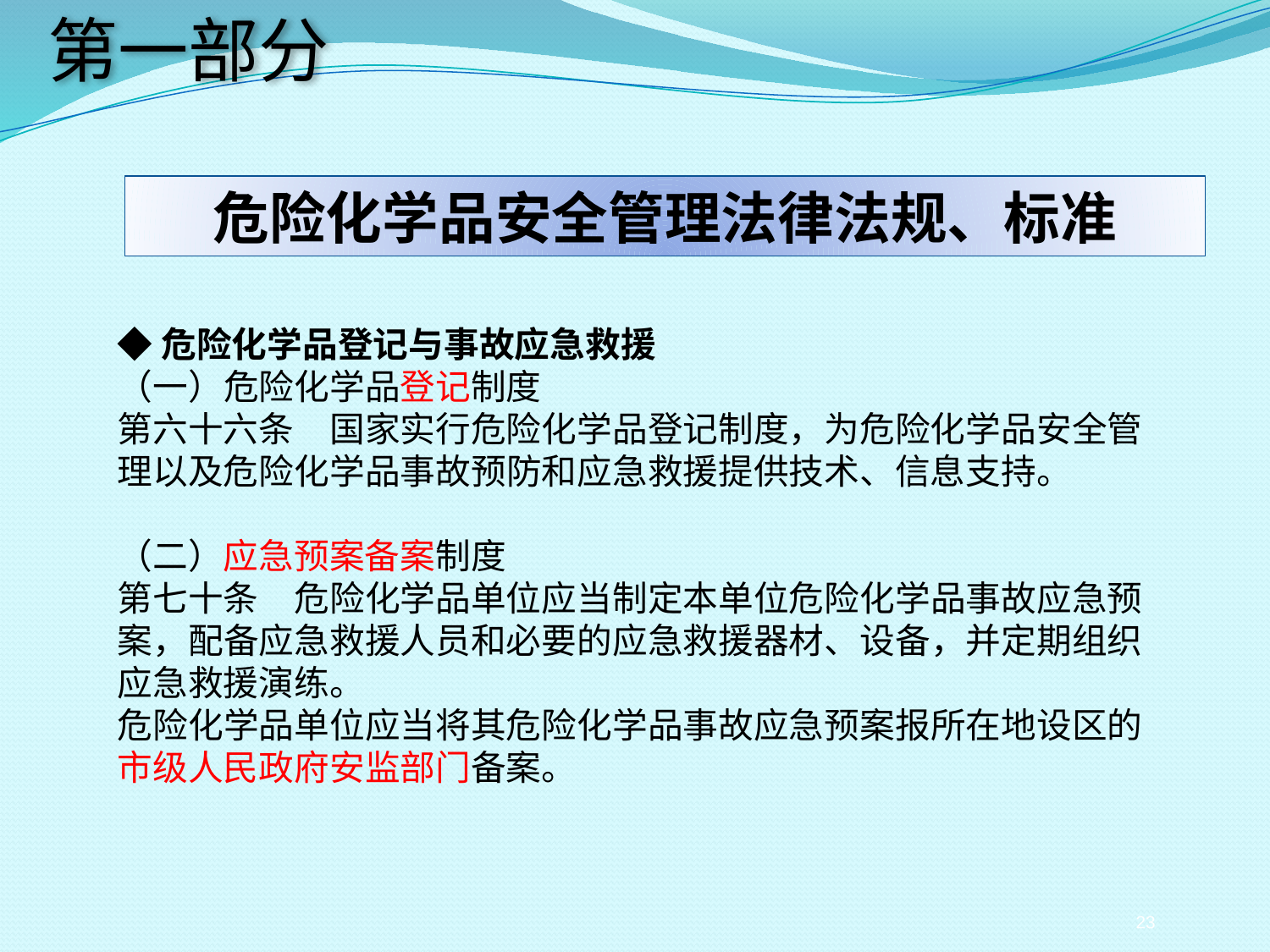

第一部分
危险化学品安全管理法律法规、标准
◆危险化学品登记与事故应急救援
（一）危险化学品登记制度
第六十六条　国家实行危险化学品登记制度，为危险化学品安全管理以及危险化学品事故预防和应急救援提供技术、信息支持。

（二）应急预案备案制度
第七十条　危险化学品单位应当制定本单位危险化学品事故应急预案，配备应急救援人员和必要的应急救援器材、设备，并定期组织应急救援演练。
危险化学品单位应当将其危险化学品事故应急预案报所在地设区的市级人民政府安监部门备案。
23